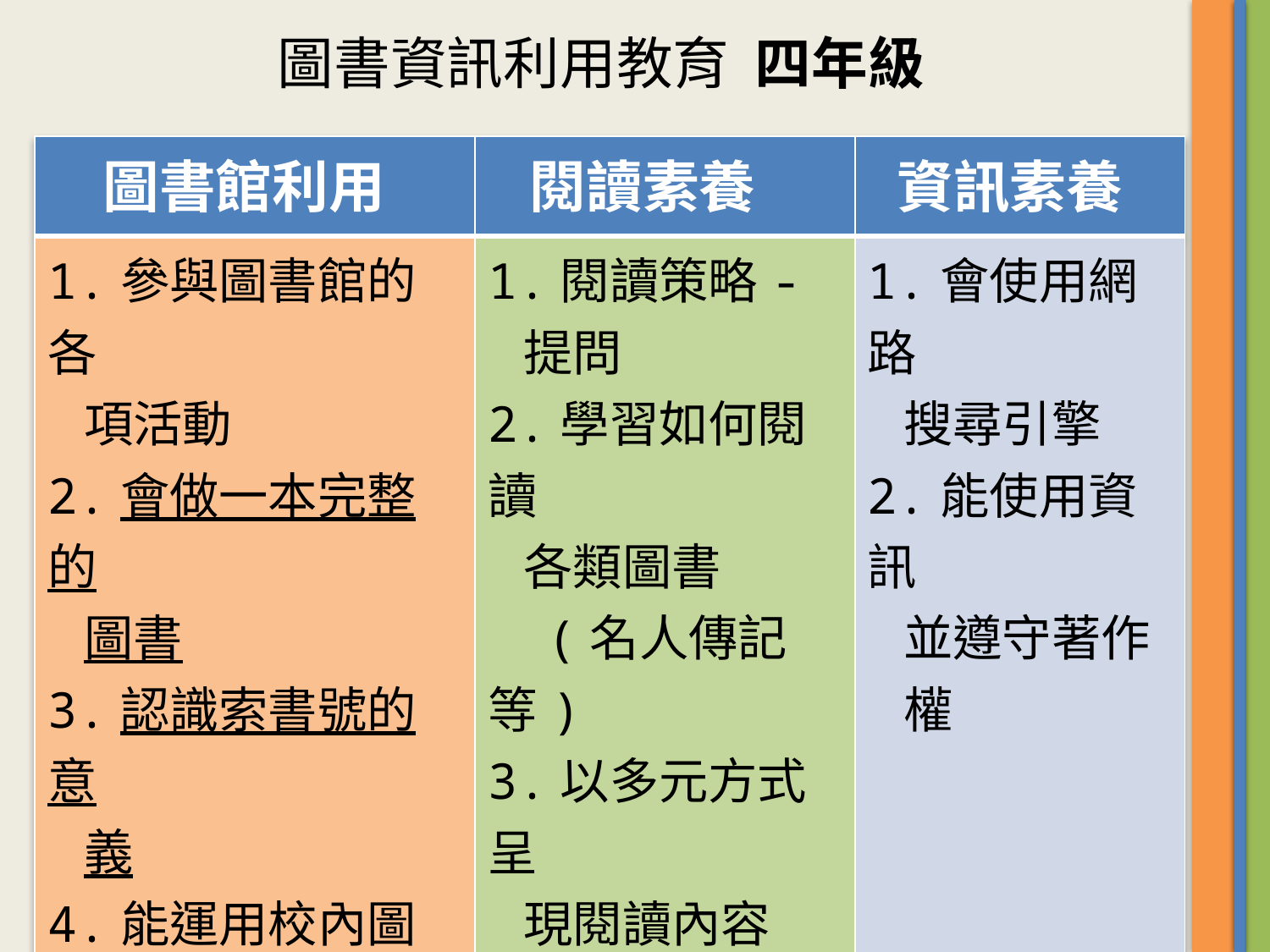

圖書資訊利用教育  四年級

| 圖書館利用 | 閱讀素養 | 資訊素養 |
| --- | --- | --- |
| 1.參與圖書館的各 項活動 2.會做一本完整的 圖書 3.認識索書號的意 義 4.能運用校內圖書 館系統各項功能 5.認識其他各類型 的參考資源 | 1.閱讀策略- 提問 2.學習如何閱讀 各類圖書 (名人傳記等) 3.以多元方式呈 現閱讀內容 | 1.會使用網路 搜尋引擎 2.能使用資訊 並遵守著作 權 |
|  |  |  |